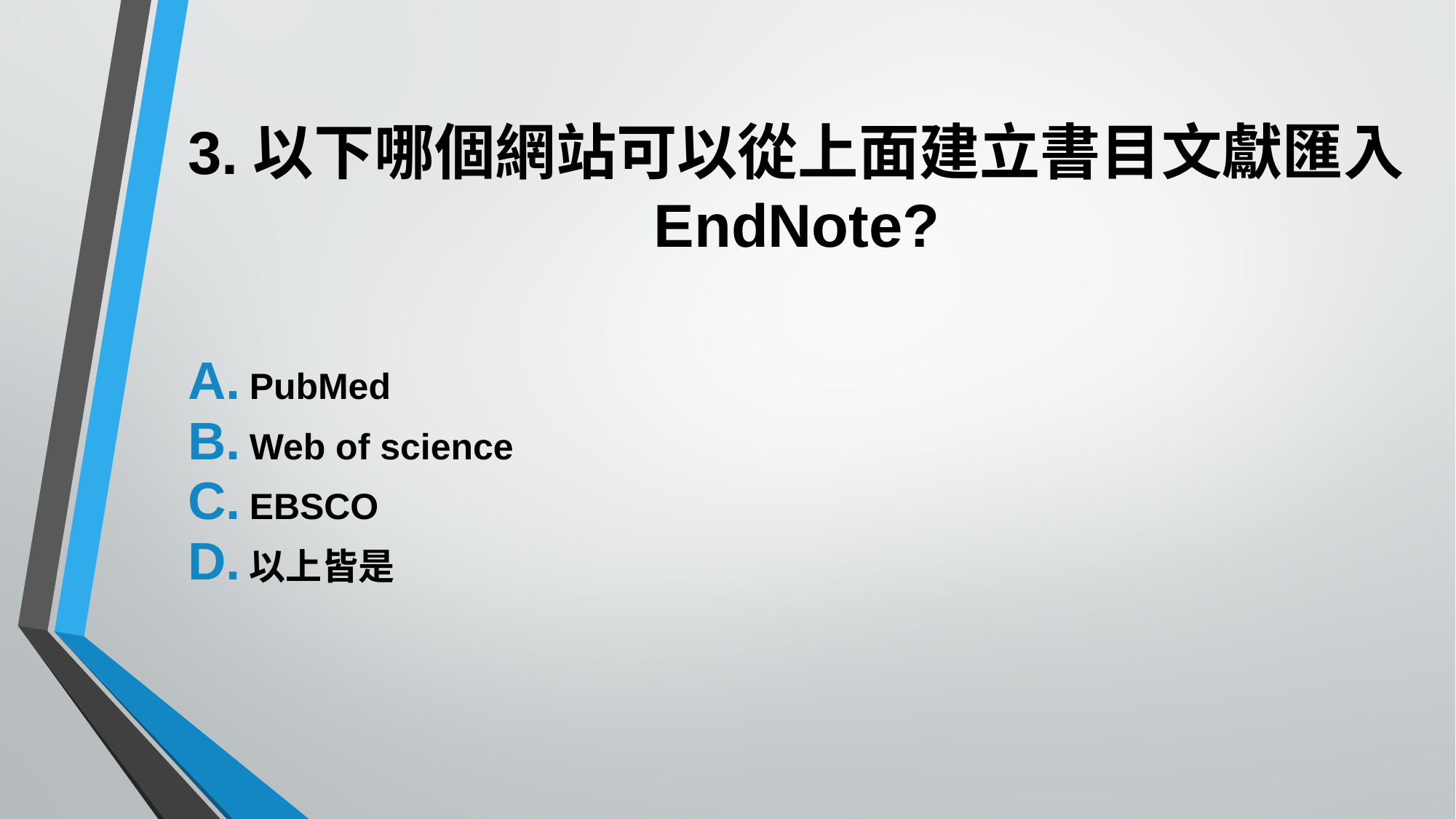

# 3.以下哪個網站可以從上面建立書目文獻匯入EndNote?
PubMed
Web of science
EBSCO
以上皆是